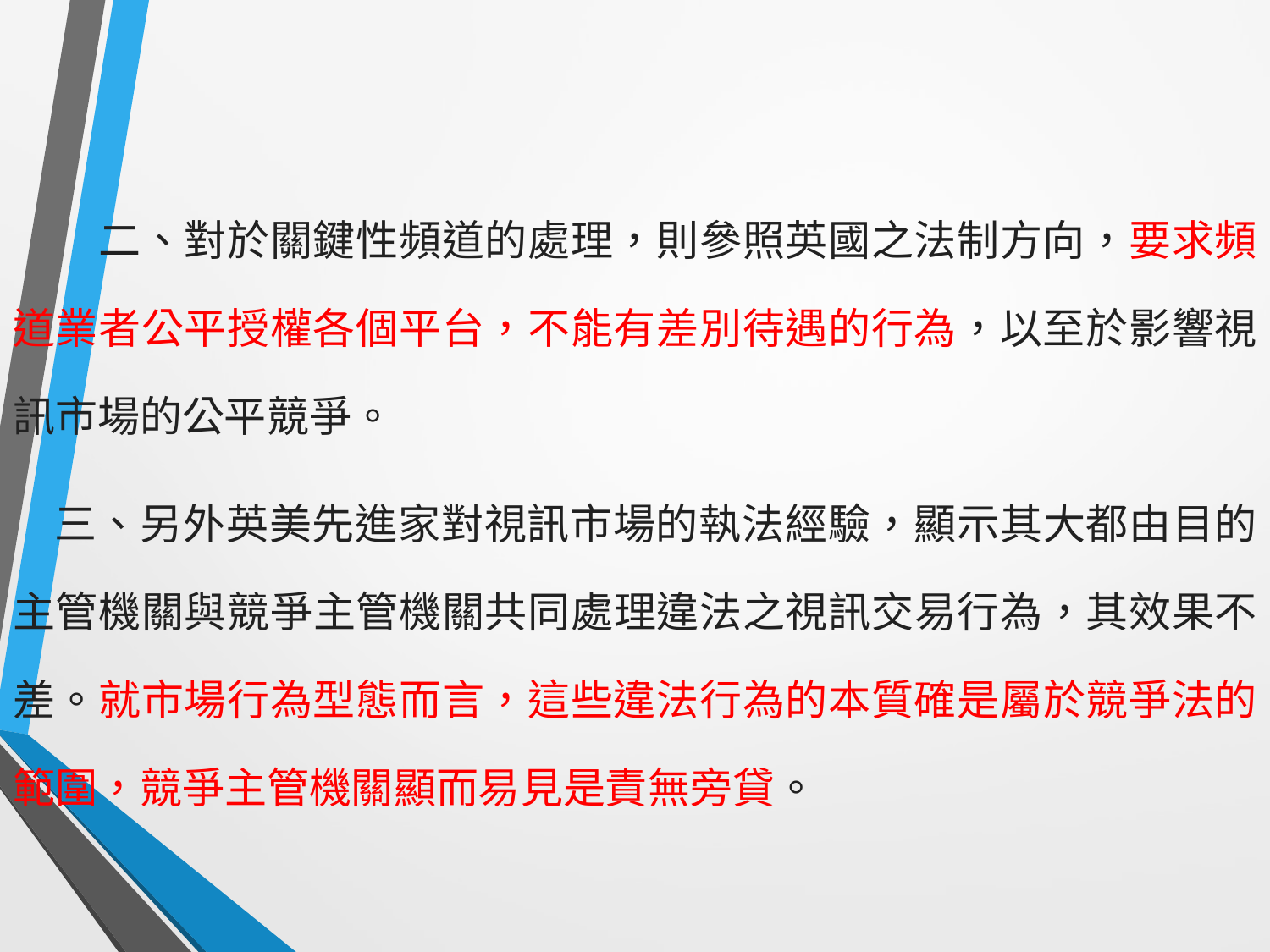

二、對於關鍵性頻道的處理，則參照英國之法制方向，要求頻道業者公平授權各個平台，不能有差別待遇的行為，以至於影響視訊市場的公平競爭。
   三、另外英美先進家對視訊市場的執法經驗，顯示其大都由目的主管機關與競爭主管機關共同處理違法之視訊交易行為，其效果不差。就市場行為型態而言，這些違法行為的本質確是屬於競爭法的範圍，競爭主管機關顯而易見是責無旁貸。